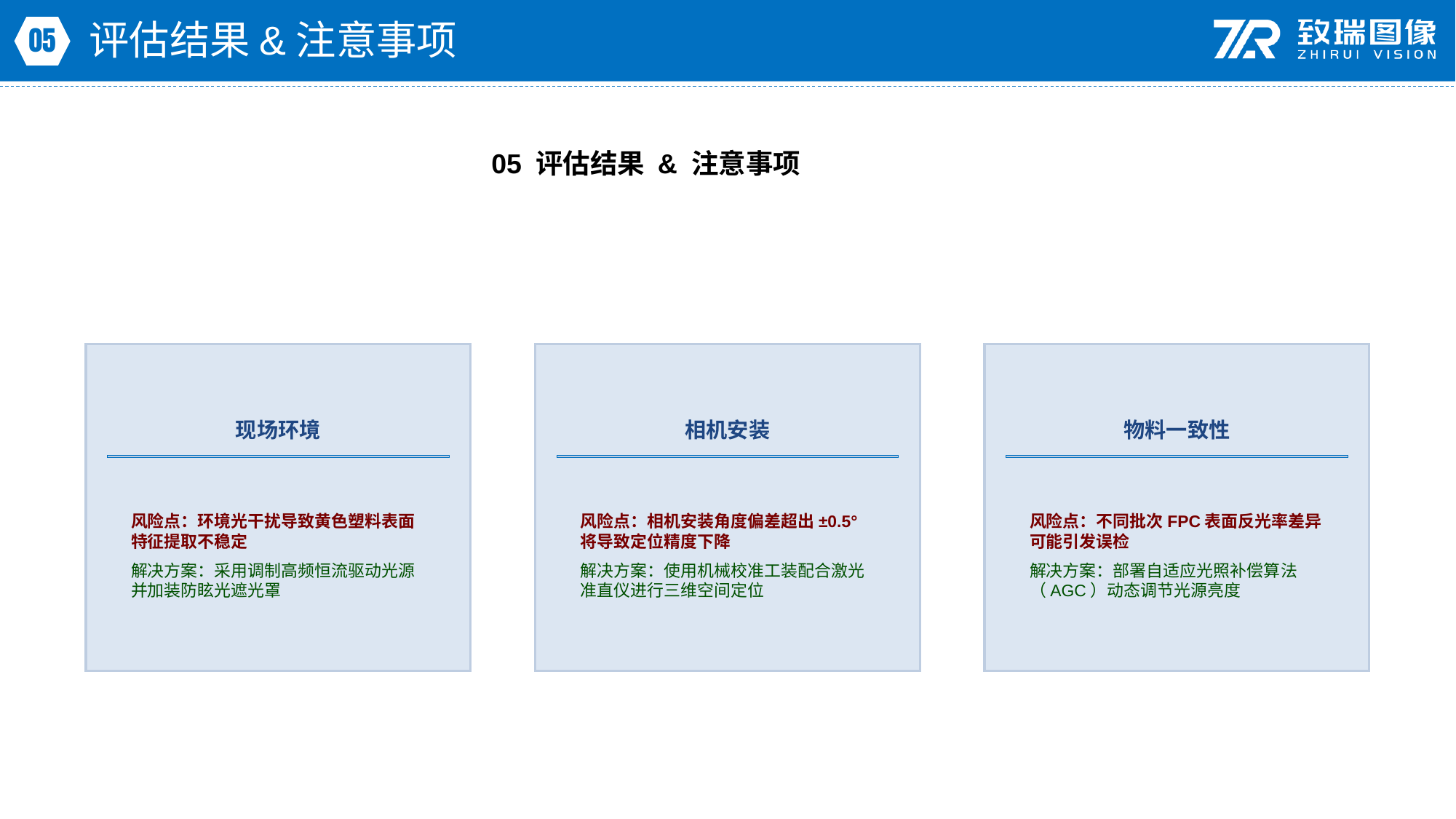

评估结果&注意事项
05

05 评估结果 & 注意事项

现场环境

相机安装

物料一致性

风险点：环境光干扰导致黄色塑料表面特征提取不稳定
解决方案：采用调制高频恒流驱动光源并加装防眩光遮光罩

风险点：相机安装角度偏差超出±0.5°将导致定位精度下降
解决方案：使用机械校准工装配合激光准直仪进行三维空间定位

风险点：不同批次FPC表面反光率差异可能引发误检
解决方案：部署自适应光照补偿算法（AGC）动态调节光源亮度